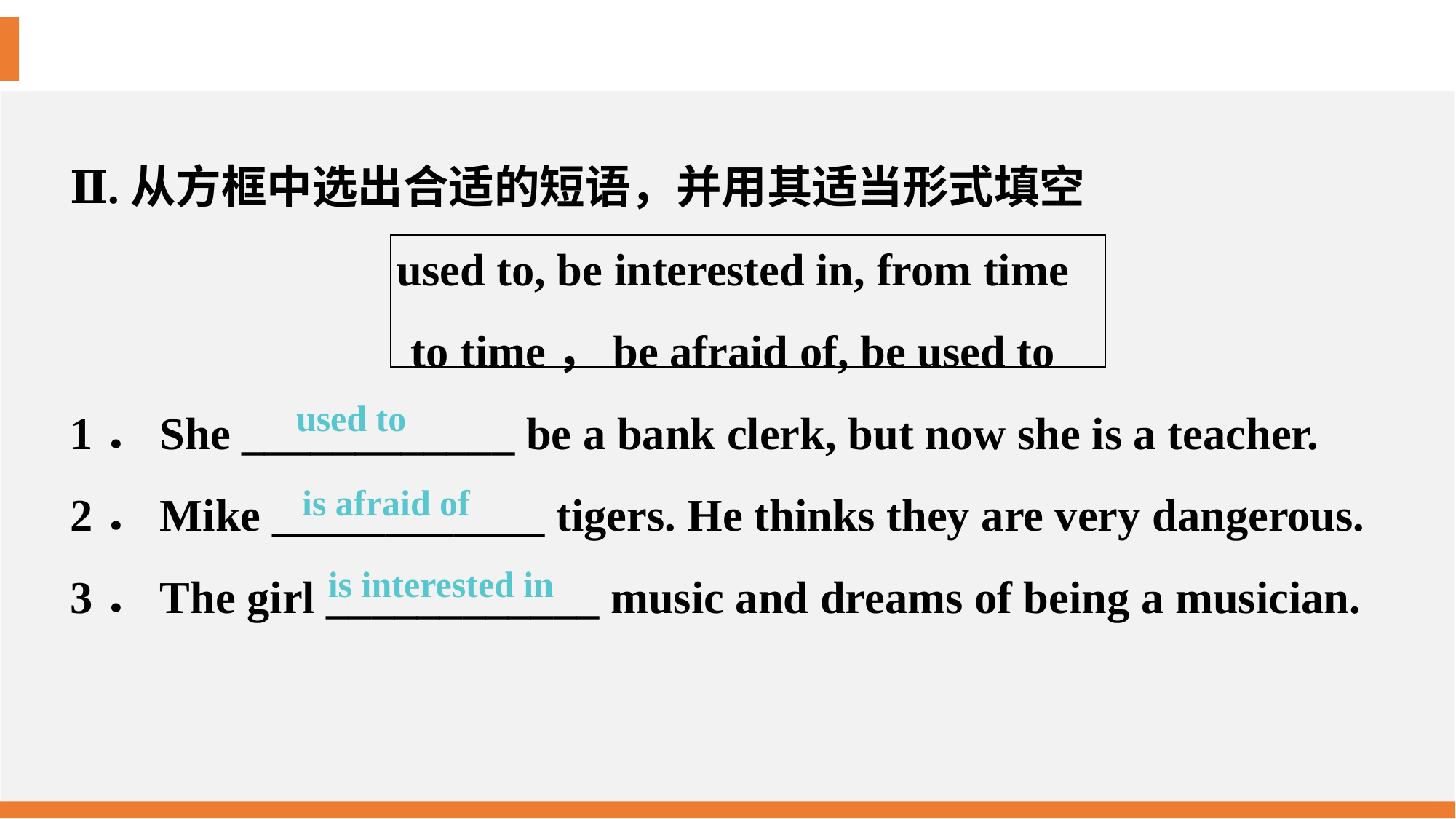

Ⅱ.从方框中选出合适的短语，并用其适当形式填空
used to, be interested in, from time
to time，be afraid of, be used to
1．She ____________ be a bank clerk, but now she is a teacher.
2．Mike ____________ tigers. He thinks they are very dangerous.
3．The girl ____________ music and dreams of being a musician.

used to
is afraid of
is interested in